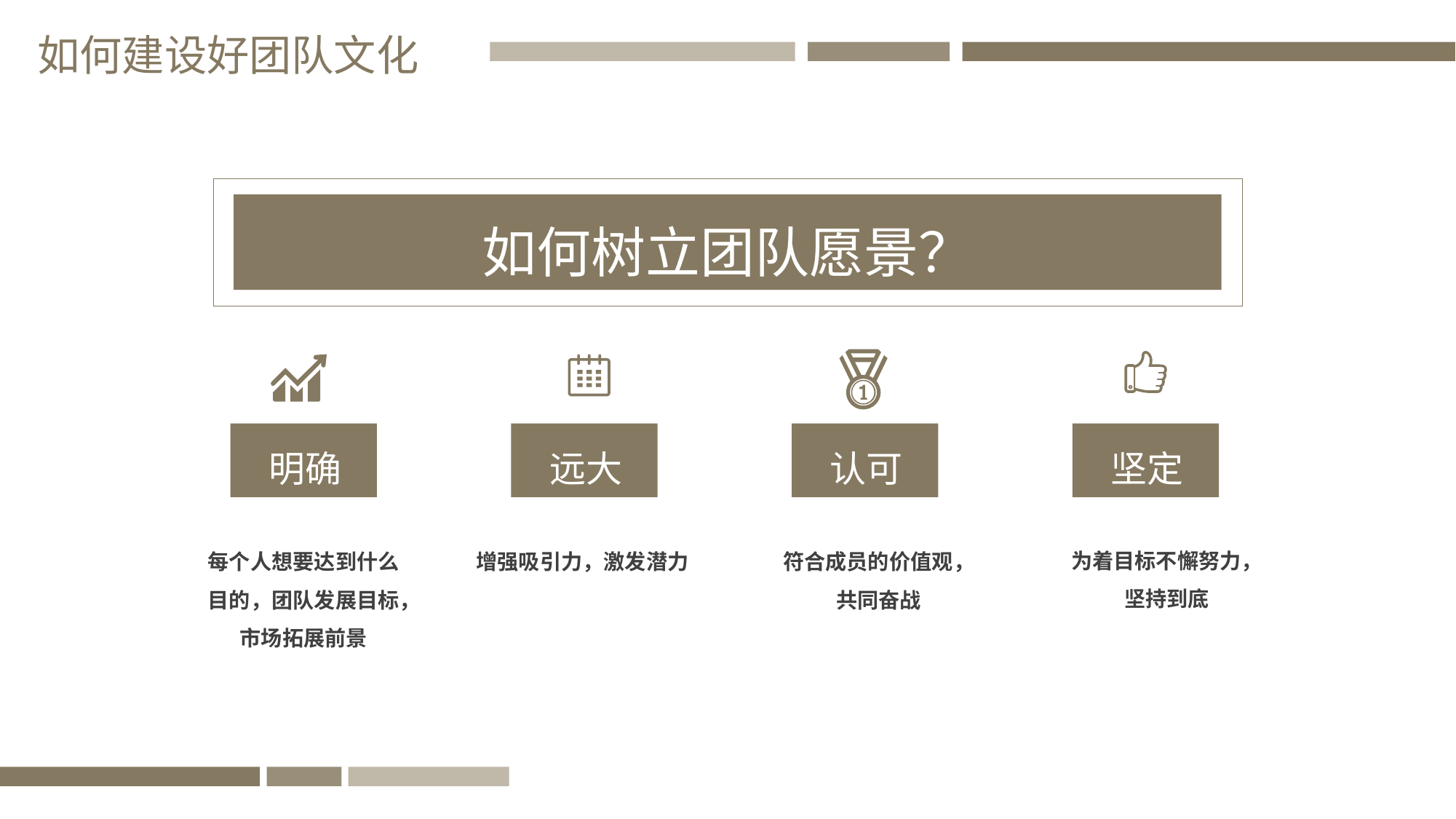

如何建设好团队文化

如何树立团队愿景？

明确

远大

认可

坚定

为着目标不懈努力，坚持到底
每个人想要达到什么目的，团队发展目标，市场拓展前景
增强吸引力，激发潜力
符合成员的价值观，共同奋战